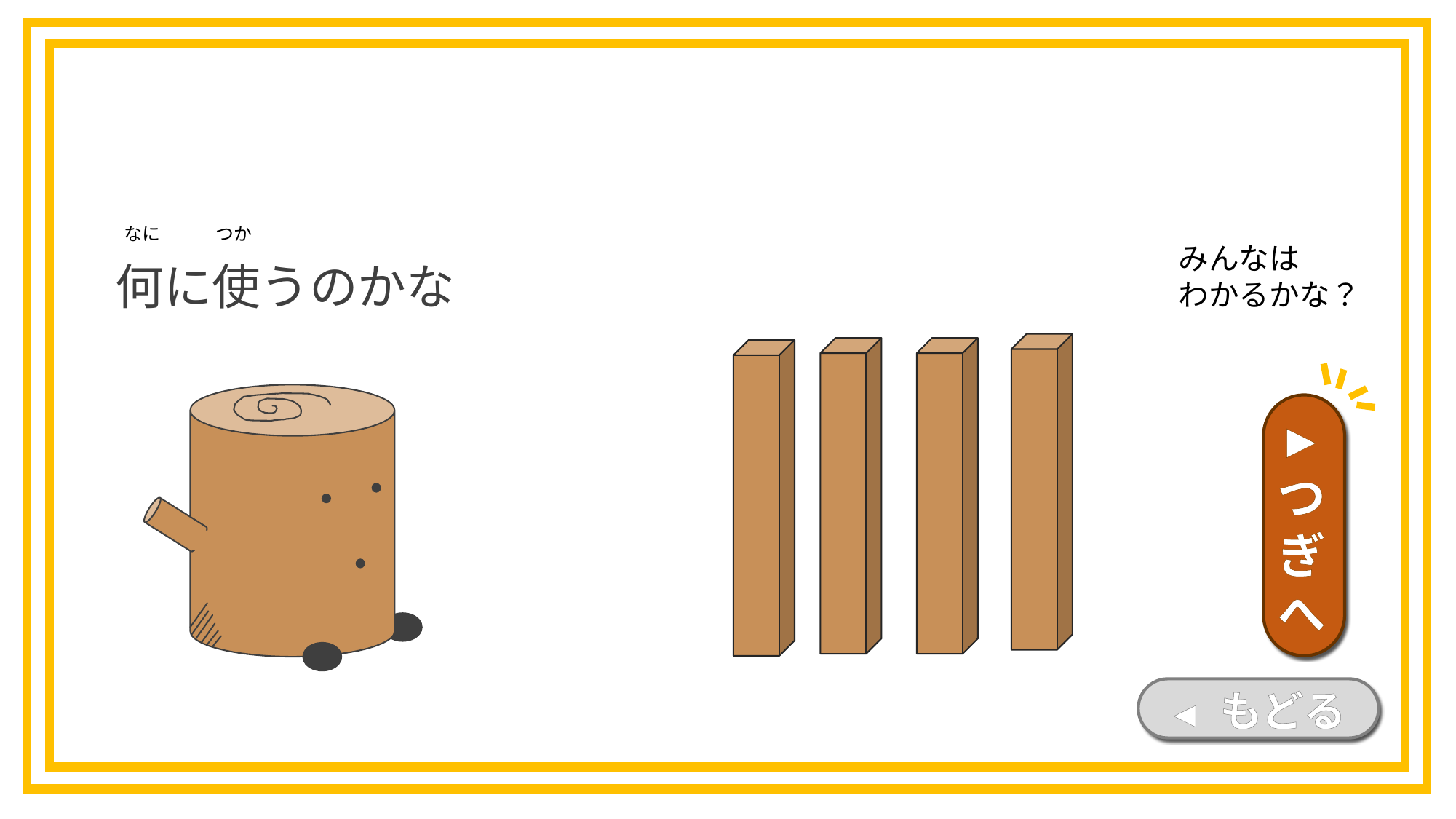

つか
なに
何に使うのかな
みんなは
わかるかな？

►つぎへ

◄ もどる